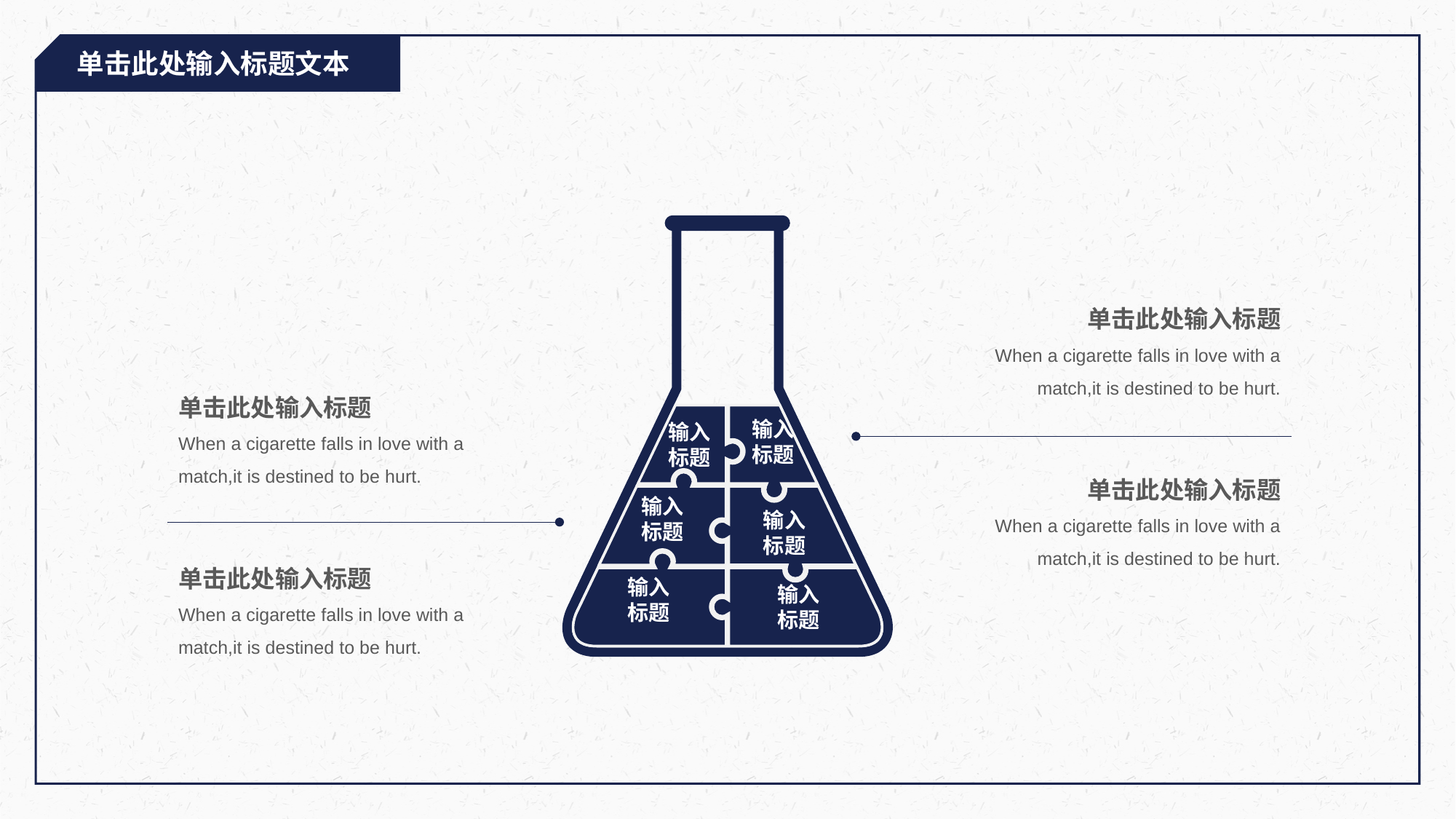

单击此处输入标题文本

输入
标题

输入
标题

输入
标题

输入
标题

输入
标题

输入
标题
单击此处输入标题
When a cigarette falls in love with a match,it is destined to be hurt.
单击此处输入标题
When a cigarette falls in love with a match,it is destined to be hurt.
单击此处输入标题
When a cigarette falls in love with a match,it is destined to be hurt.
单击此处输入标题
When a cigarette falls in love with a match,it is destined to be hurt.